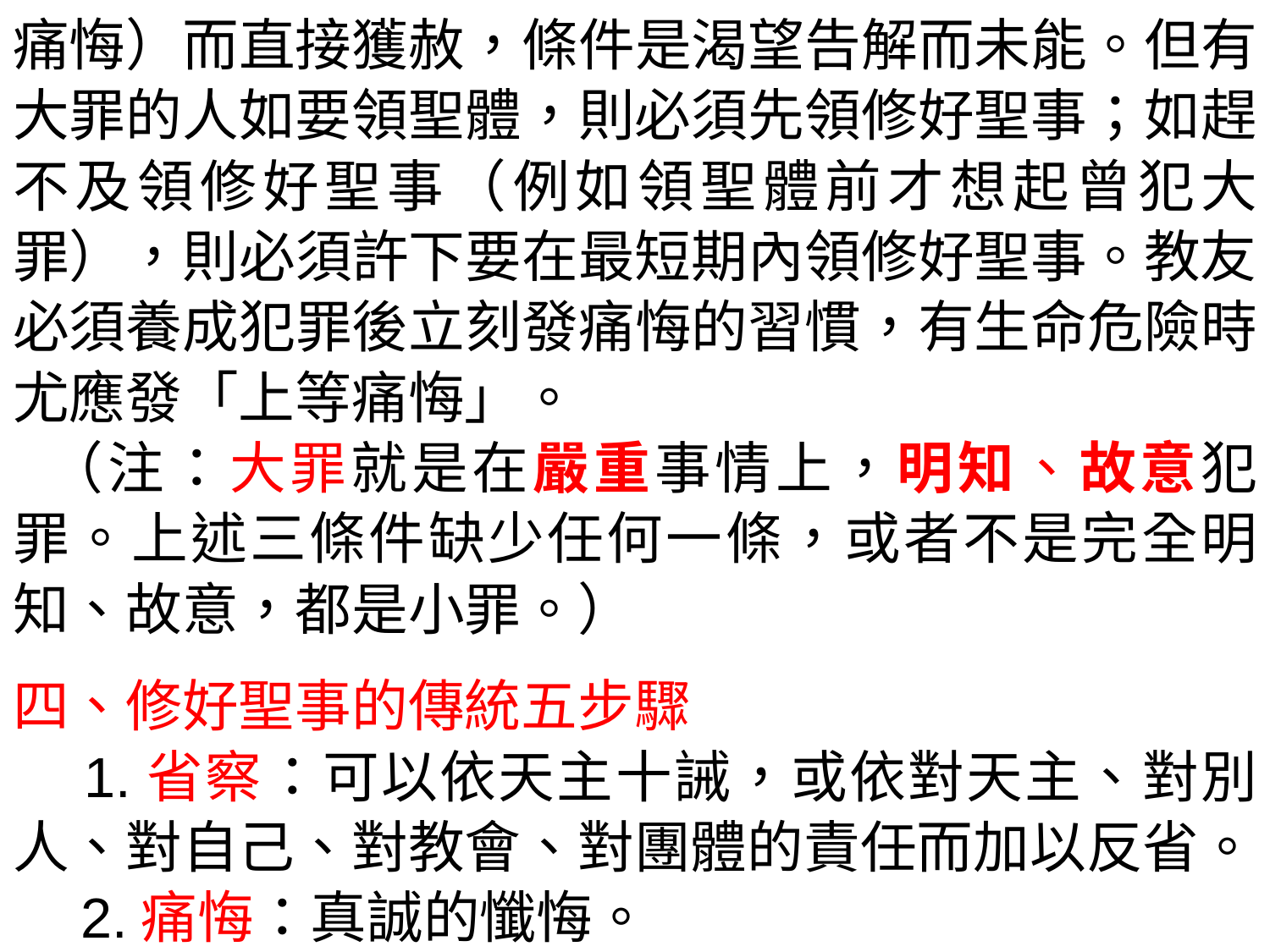

痛悔）而直接獲赦，條件是渴望告解而未能。但有大罪的人如要領聖體，則必須先領修好聖事；如趕不及領修好聖事（例如領聖體前才想起曾犯大罪），則必須許下要在最短期內領修好聖事。教友必須養成犯罪後立刻發痛悔的習慣，有生命危險時尤應發「上等痛悔」。
 （注：大罪就是在嚴重事情上，明知、故意犯罪。上述三條件缺少任何一條，或者不是完全明知、故意，都是小罪。）
四、修好聖事的傳統五步驟
  1.省察：可以依天主十誡，或依對天主、對別人、對自己、對教會、對團體的責任而加以反省。
  2.痛悔：真誠的懺悔。